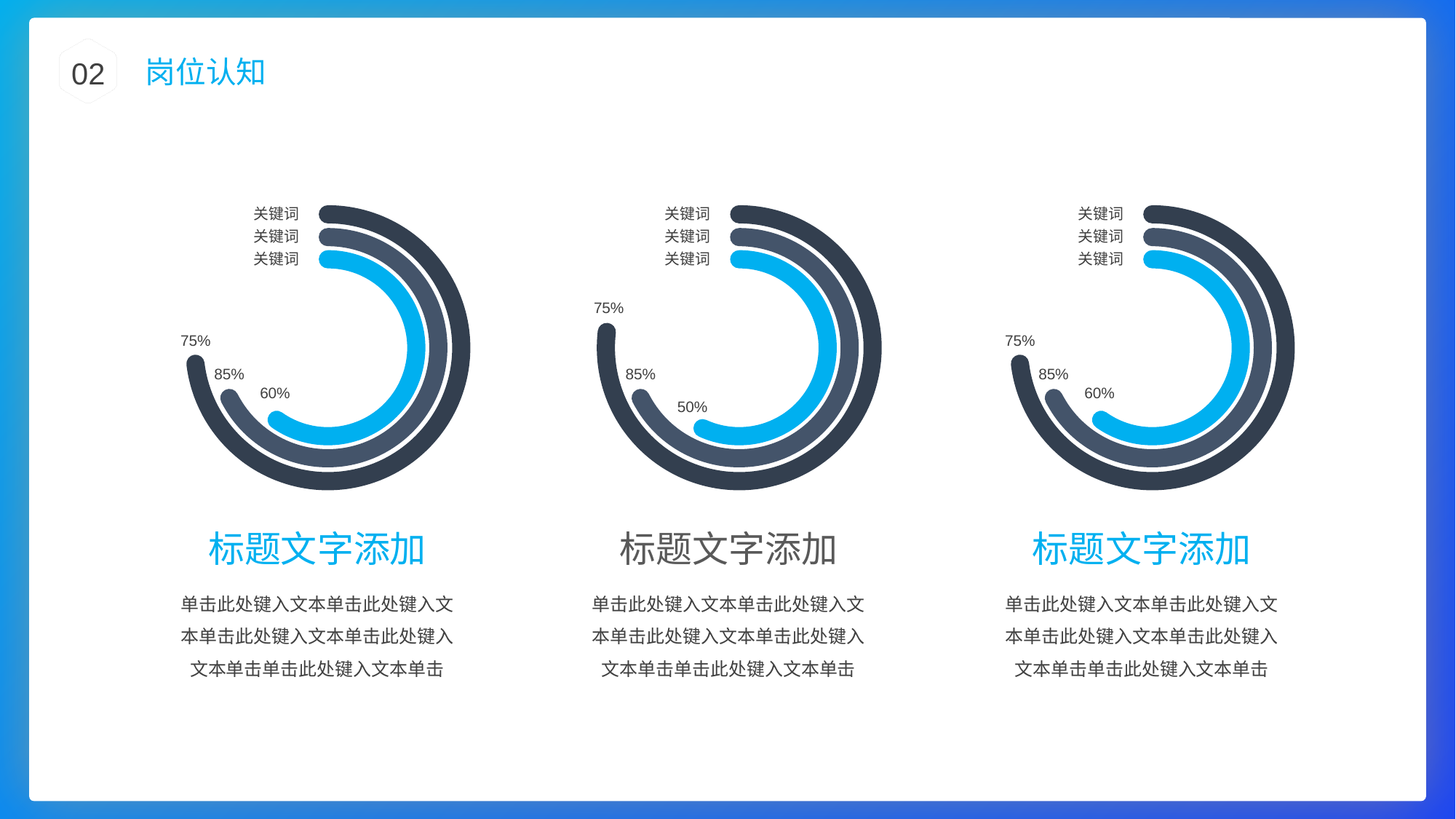

BY YUSHEN

02
岗位认知
关键词

关键词

关键词

75%
85%
60%
标题文字添加
单击此处键入文本单击此处键入文
本单击此处键入文本单击此处键入
文本单击单击此处键入文本单击
关键词

关键词

关键词

75%
85%
50%
标题文字添加
单击此处键入文本单击此处键入文
本单击此处键入文本单击此处键入
文本单击单击此处键入文本单击
关键词

关键词

关键词

75%
85%
60%
标题文字添加
单击此处键入文本单击此处键入文
本单击此处键入文本单击此处键入
文本单击单击此处键入文本单击